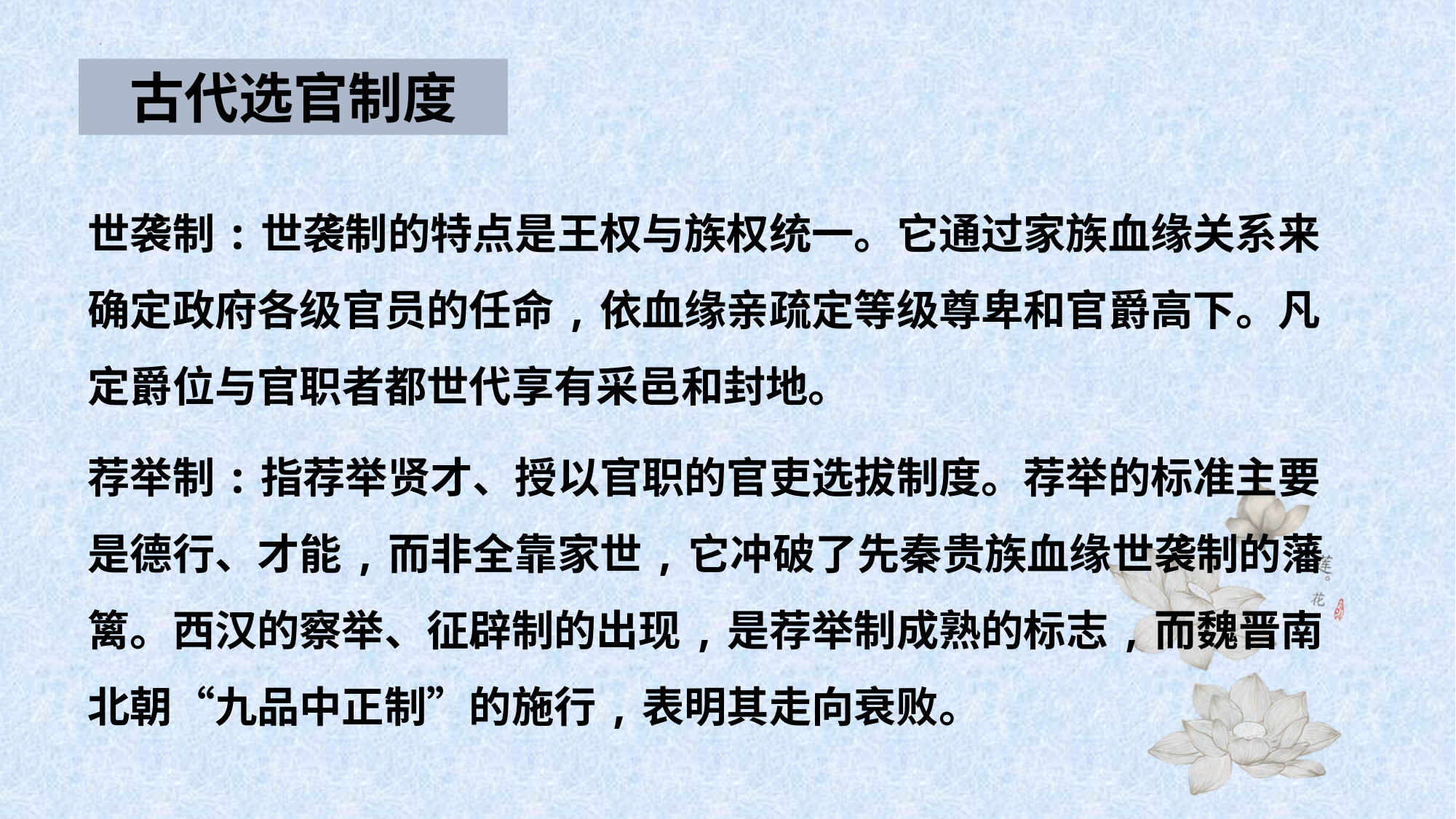

古代选官制度
世袭制:世袭制的特点是王权与族权统一。它通过家族血缘关系来确定政府各级官员的任命,依血缘亲疏定等级尊卑和官爵高下。凡定爵位与官职者都世代享有采邑和封地。
荐举制:指荐举贤才、授以官职的官吏选拔制度。荐举的标准主要是德行、才能,而非全靠家世,它冲破了先秦贵族血缘世袭制的藩篱。西汉的察举、征辟制的出现,是荐举制成熟的标志,而魏晋南北朝“九品中正制”的施行,表明其走向衰败。